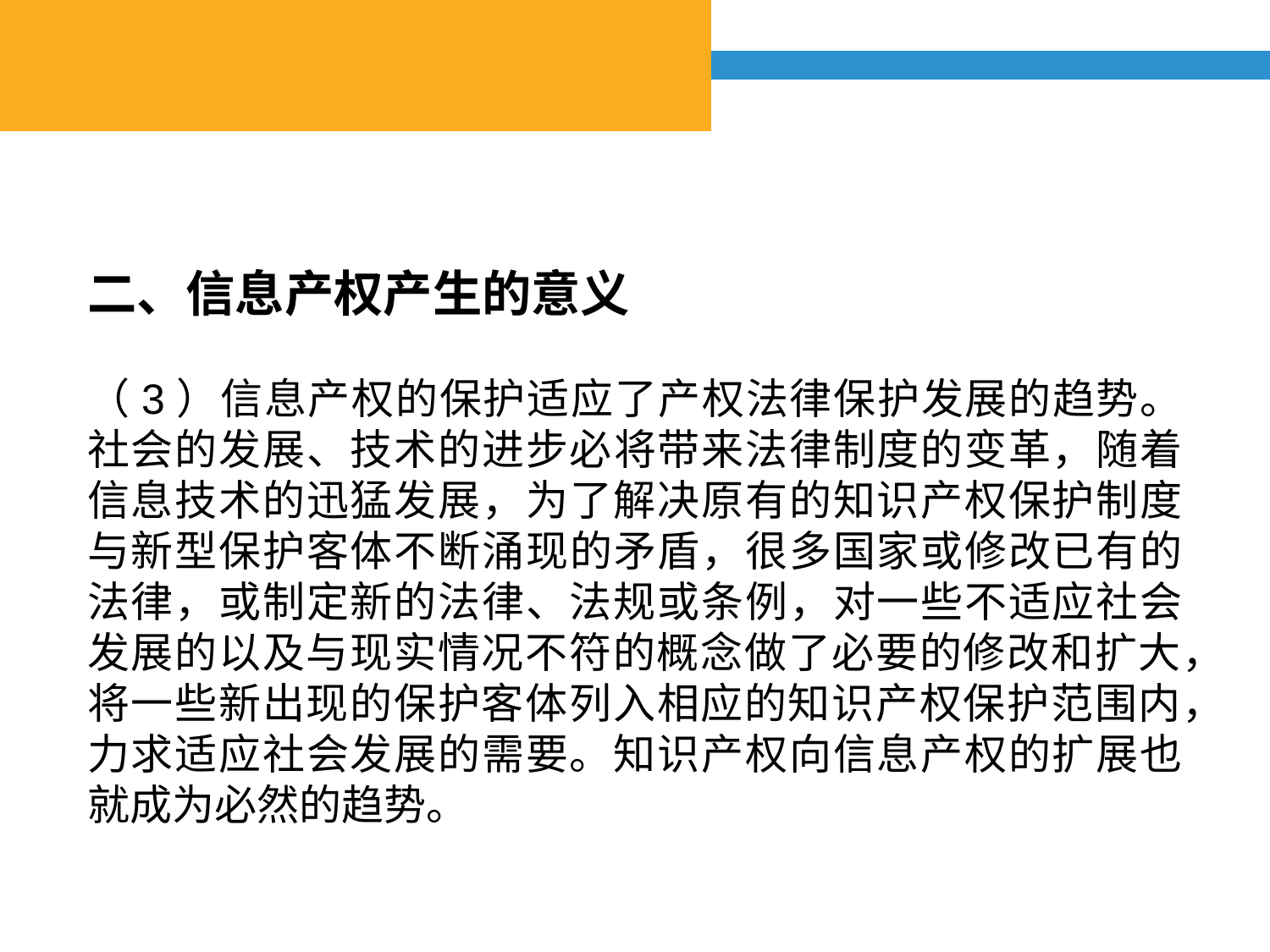

二、信息产权产生的意义

（3）信息产权的保护适应了产权法律保护发展的趋势。社会的发展、技术的进步必将带来法律制度的变革，随着信息技术的迅猛发展，为了解决原有的知识产权保护制度与新型保护客体不断涌现的矛盾，很多国家或修改已有的法律，或制定新的法律、法规或条例，对一些不适应社会发展的以及与现实情况不符的概念做了必要的修改和扩大，将一些新出现的保护客体列入相应的知识产权保护范围内，力求适应社会发展的需要。知识产权向信息产权的扩展也就成为必然的趋势。